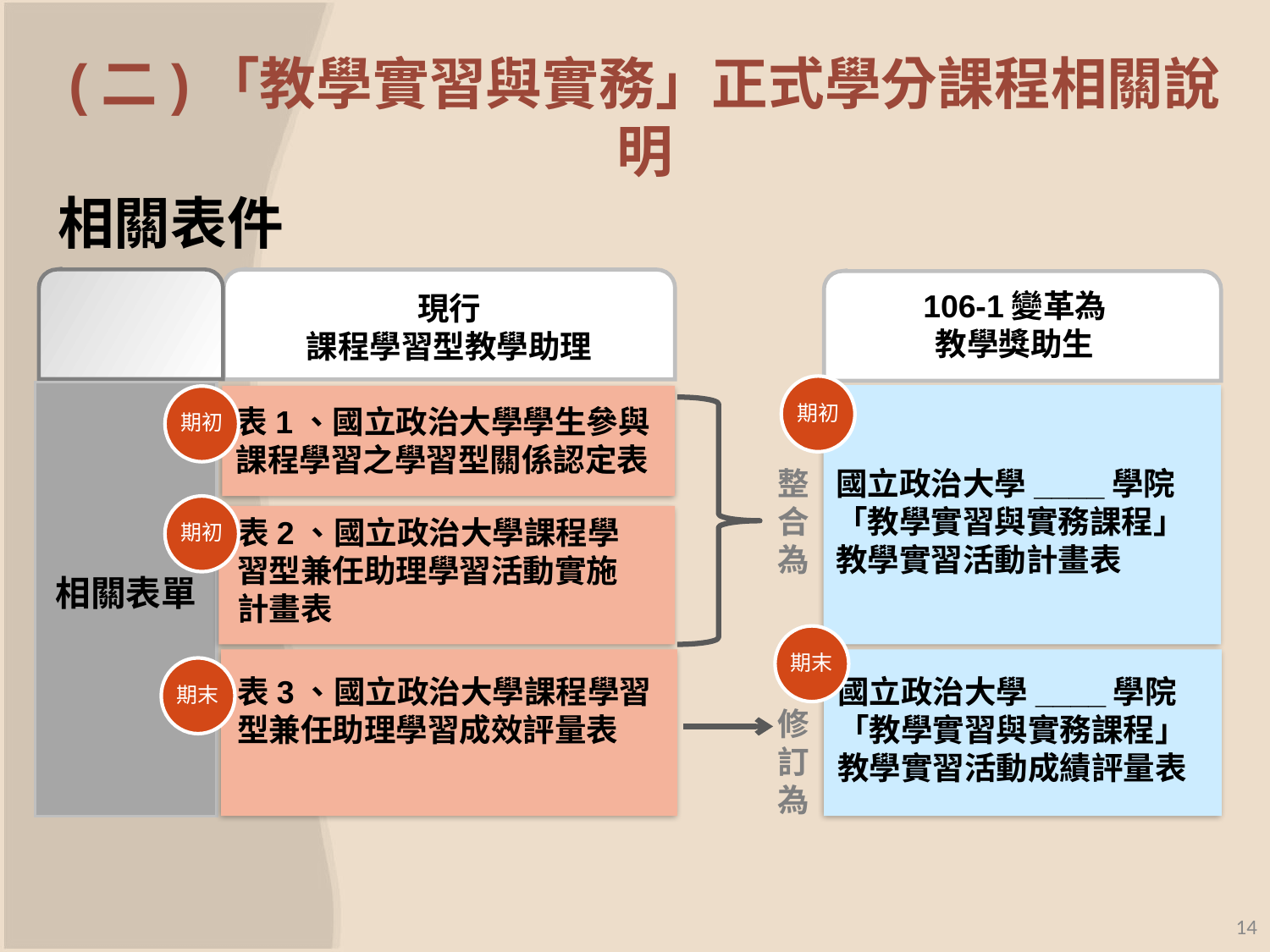

# (二)「教學實習與實務」正式學分課程相關說明
相關表件

106-1變革為
教學獎助生
現行
課程學習型教學助理

期初
相關表單

期初
表1、國立政治大學學生參與課程學習之學習型關係認定表

整合為
國立政治大學____學院
「教學實習與實務課程」
教學實習活動計畫表

期初

表2、國立政治大學課程學習型兼任助理學習活動實施計畫表

期末

期末
表3、國立政治大學課程學習型兼任助理學習成效評量表
國立政治大學____學院
「教學實習與實務課程」
教學實習活動成績評量表

修訂為
14